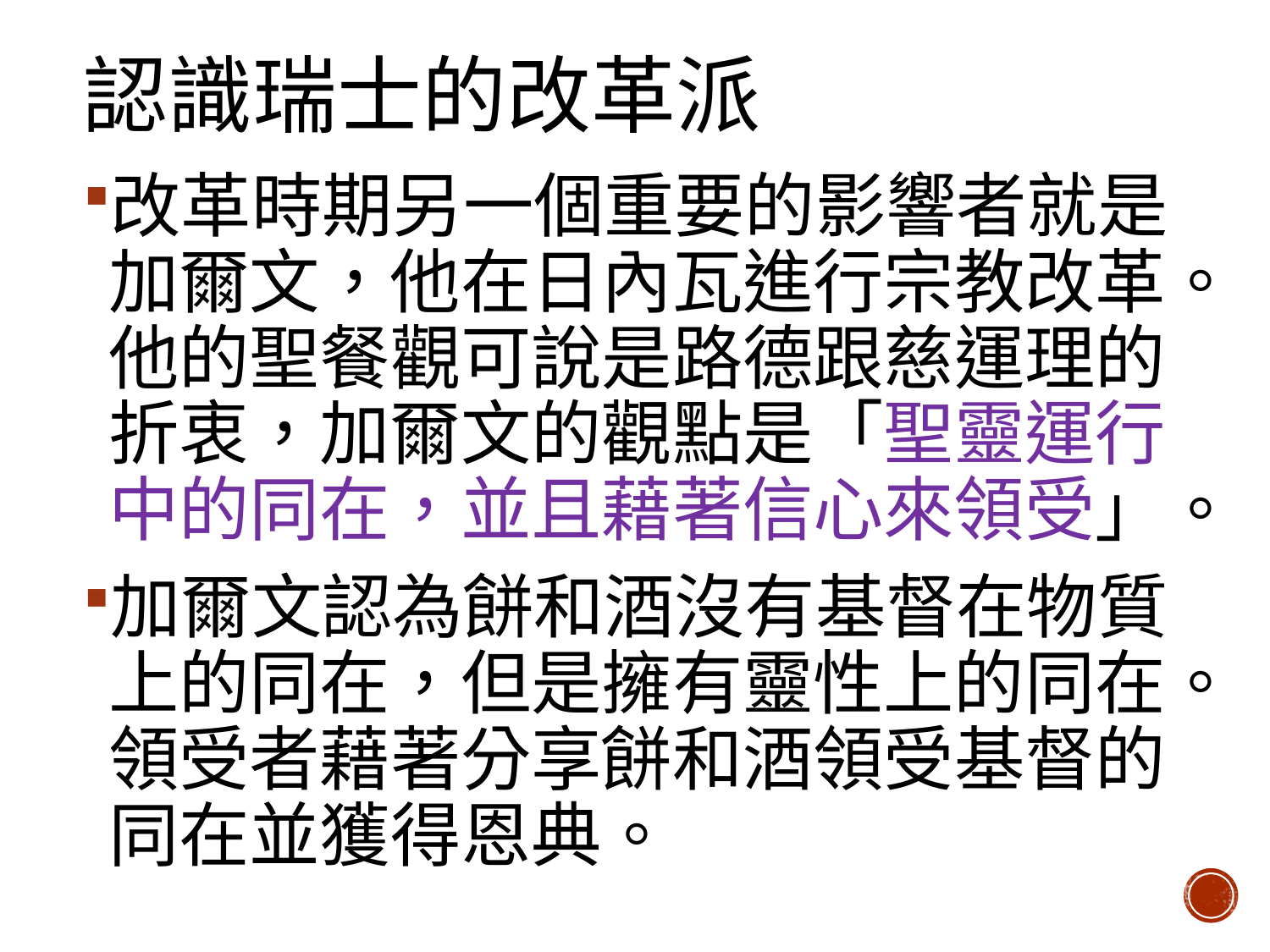

# 認識瑞士的改革派
改革時期另一個重要的影響者就是加爾文，他在日內瓦進行宗教改革。他的聖餐觀可說是路德跟慈運理的折衷，加爾文的觀點是「聖靈運行中的同在，並且藉著信心來領受」。
加爾文認為餅和酒沒有基督在物質上的同在，但是擁有靈性上的同在。領受者藉著分享餅和酒領受基督的同在並獲得恩典。